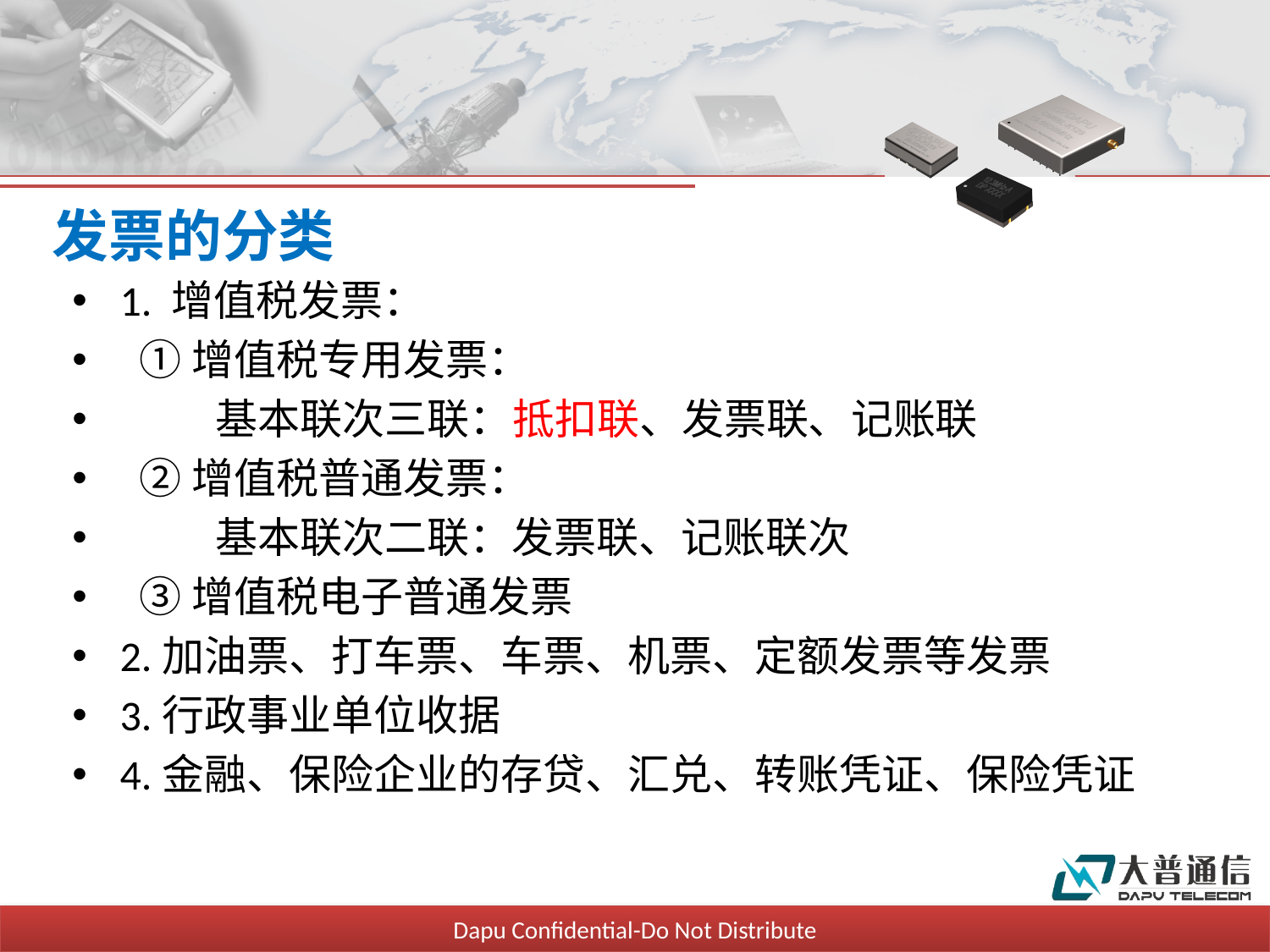

# 发票的分类
1. 增值税发票：
  ①增值税专用发票：
         基本联次三联：抵扣联、发票联、记账联
  ②增值税普通发票：
         基本联次二联：发票联、记账联次
  ③增值税电子普通发票
2.加油票、打车票、车票、机票、定额发票等发票
3.行政事业单位收据
4.金融、保险企业的存贷、汇兑、转账凭证、保险凭证